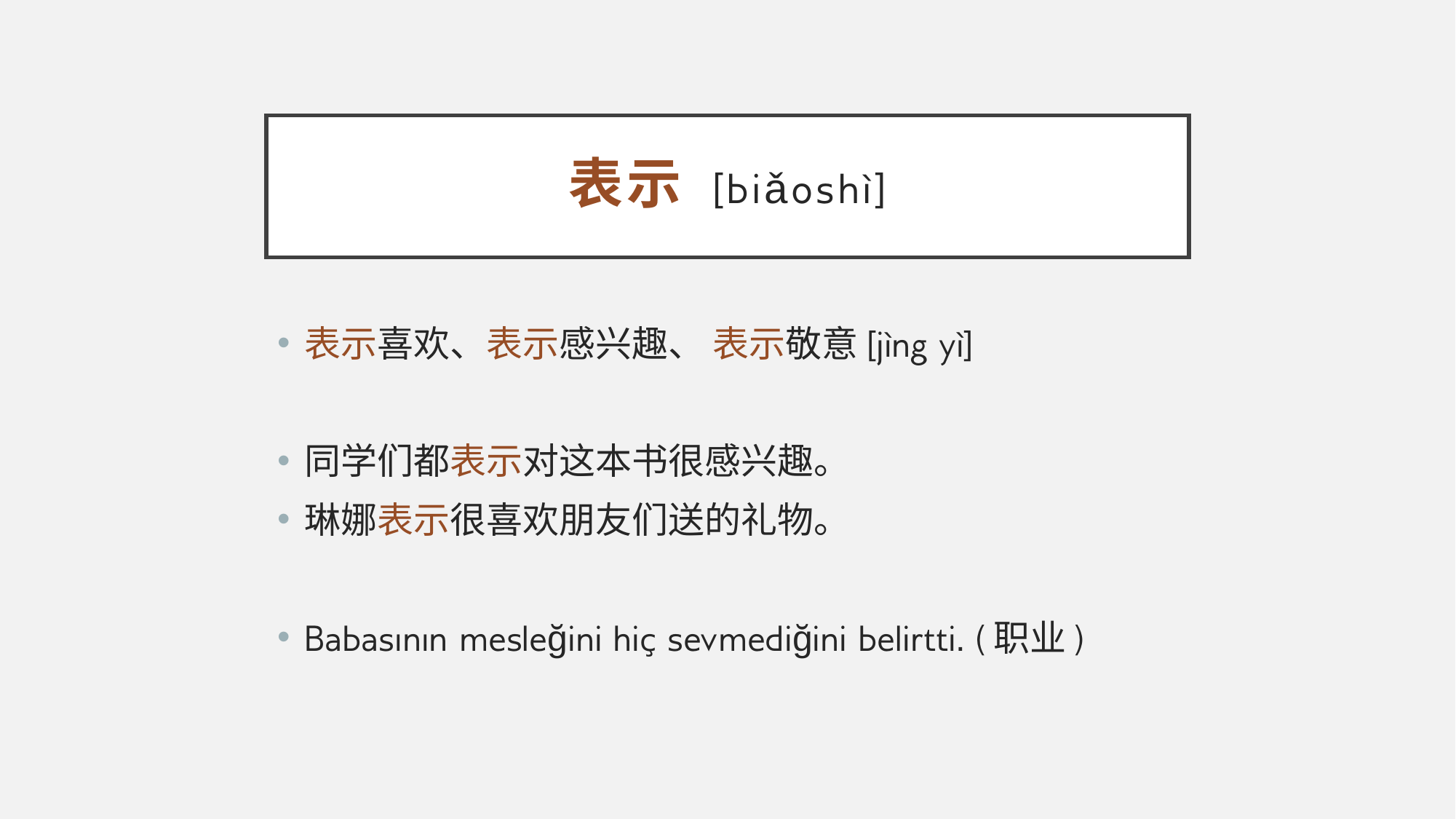

# 表示 [biǎoshì]
表示喜欢、表示感兴趣、 表示敬意[jìng yì]

同学们都表示对这本书很感兴趣。
琳娜表示很喜欢朋友们送的礼物。

Babasının mesleğini hiç sevmediğini belirtti. (职业)